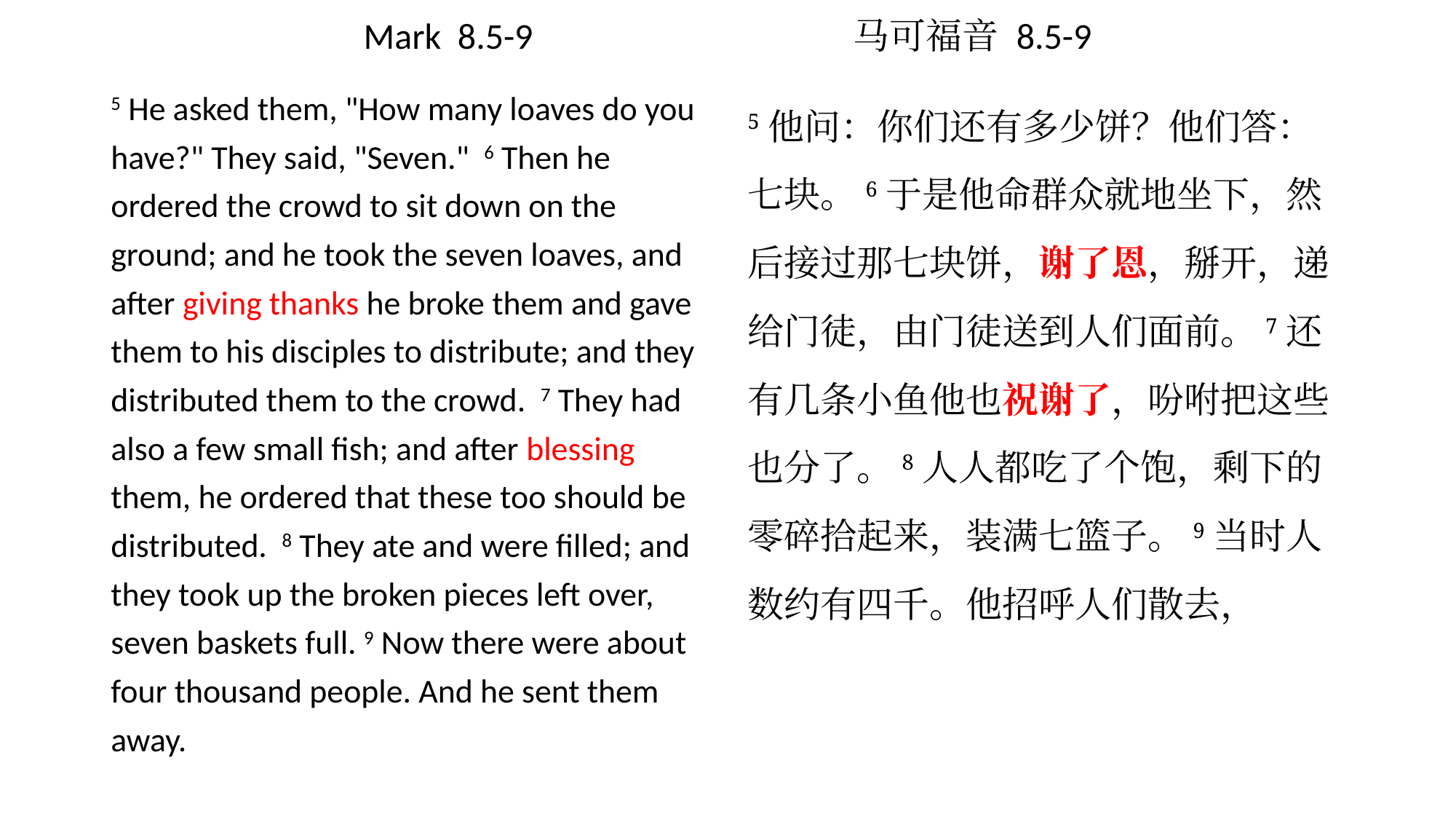

# Mark  8.5-9                                      马可福音 8.5-9
5 He asked them, "How many loaves do you have?" They said, "Seven."  6 Then he ordered the crowd to sit down on the ground; and he took the seven loaves, and after giving thanks he broke them and gave them to his disciples to distribute; and they distributed them to the crowd.  7 They had also a few small fish; and after blessing them, he ordered that these too should be distributed.  8 They ate and were filled; and they took up the broken pieces left over, seven baskets full. 9 Now there were about four thousand people. And he sent them away.
5他问：你们还有多少饼？他们答：七块。6于是他命群众就地坐下，然后接过那七块饼，谢了恩，掰开，递给门徒，由门徒送到人们面前。7还有几条小鱼他也祝谢了，吩咐把这些也分了。8人人都吃了个饱，剩下的零碎拾起来，装满七篮子。9当时人数约有四千。他招呼人们散去，